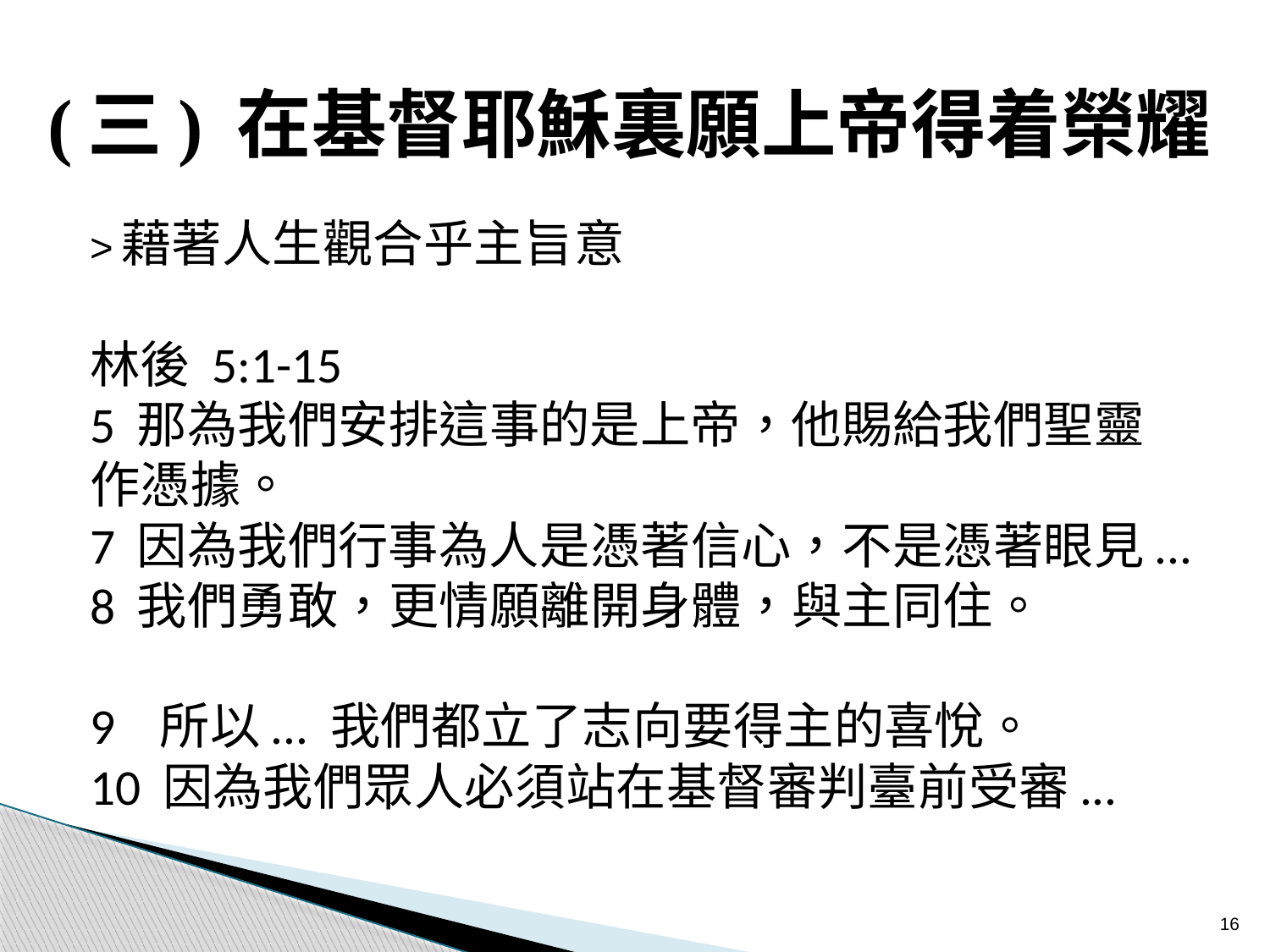

# (三) 在基督耶穌裏願上帝得着榮耀
>藉著人生觀合乎主旨意

林後 5:1-15
5 那為我們安排這事的是上帝，他賜給我們聖靈作憑據。
7 因為我們行事為人是憑著信心，不是憑著眼見...
8 我們勇敢，更情願離開身體，與主同住。

9   所以... 我們都立了志向要得主的喜悅。
10 因為我們眾人必須站在基督審判臺前受審...

16